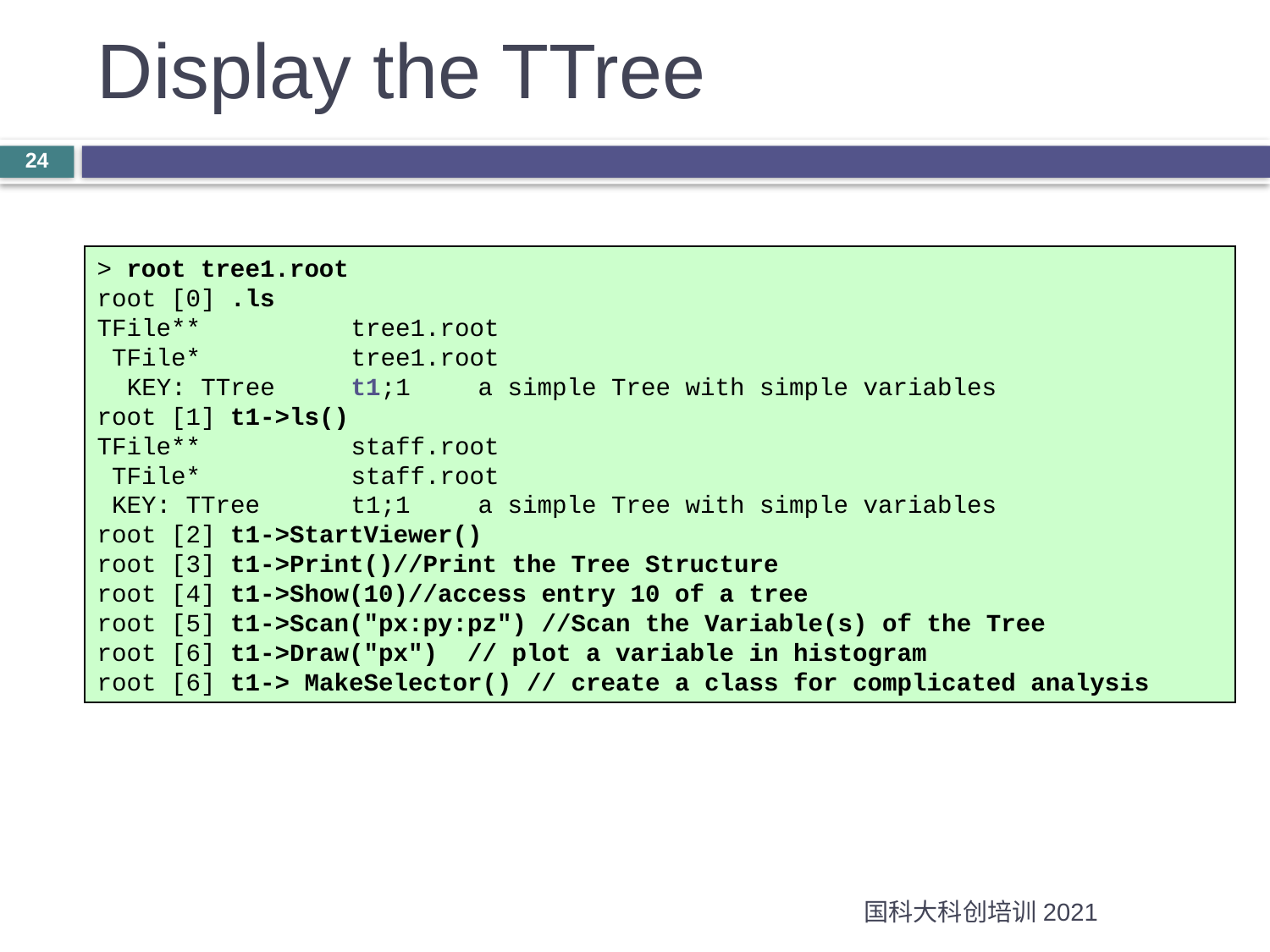

Display the TTree
> root tree1.root
root [0] .ls
TFile**		tree1.root
 TFile*		tree1.root
  KEY: TTree	t1;1	a simple Tree with simple variables
root [1] t1->ls()
TFile**		staff.root
 TFile*		staff.root
 KEY: TTree	t1;1	a simple Tree with simple variables
root [2] t1->StartViewer()
root [3] t1->Print()//Print the Tree Structure
root [4] t1->Show(10)//access entry 10 of a tree
root [5] t1->Scan("px:py:pz") //Scan the Variable(s) of the Tree
root [6] t1->Draw("px")  // plot a variable in histogram
root [6] t1-> MakeSelector() // create a class for complicated analysis
国科大科创培训2021
24